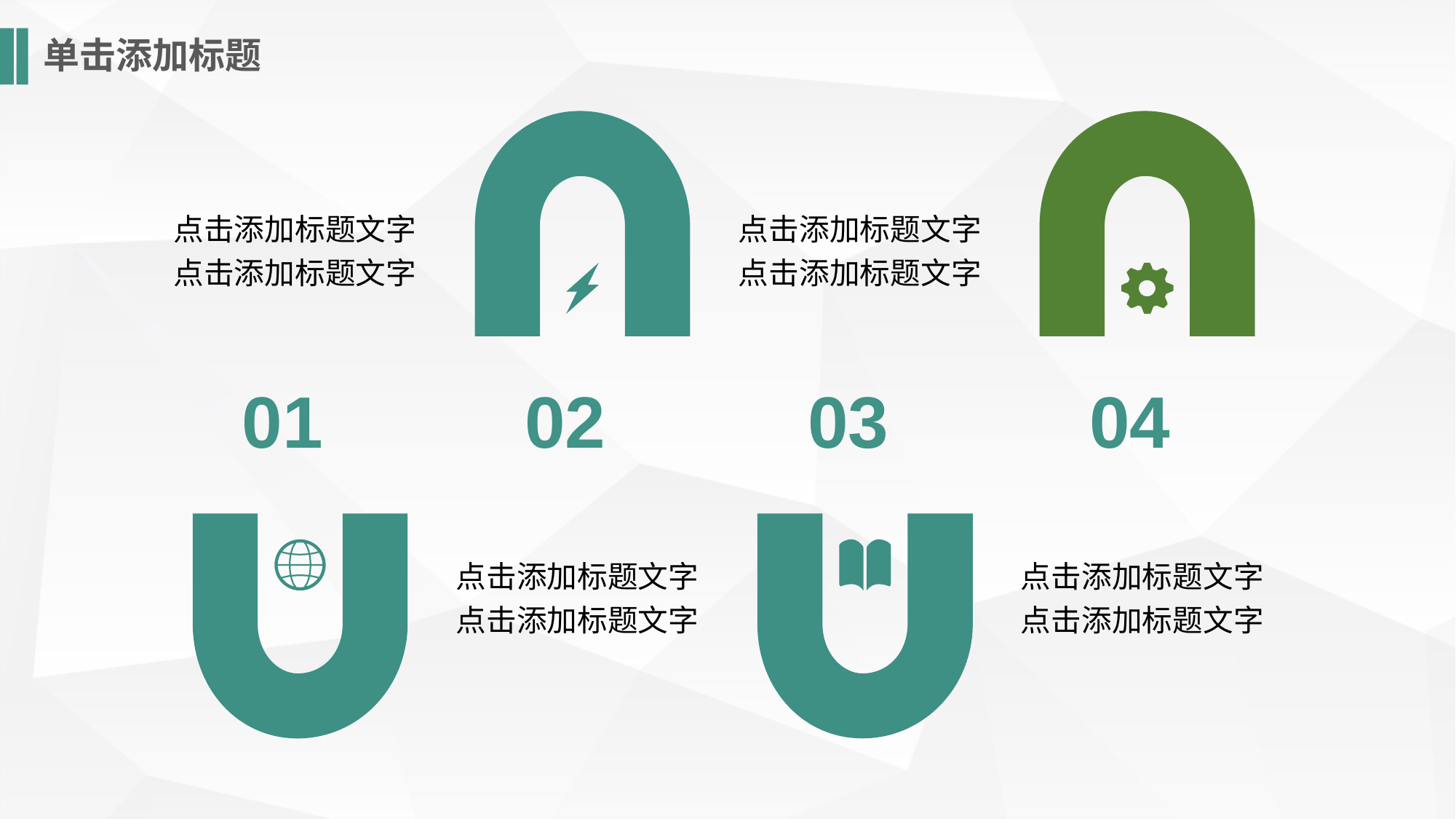

单击添加标题

点击添加标题文字
点击添加标题文字
点击添加标题文字
点击添加标题文字

01
02
03
04

点击添加标题文字
点击添加标题文字
点击添加标题文字
点击添加标题文字